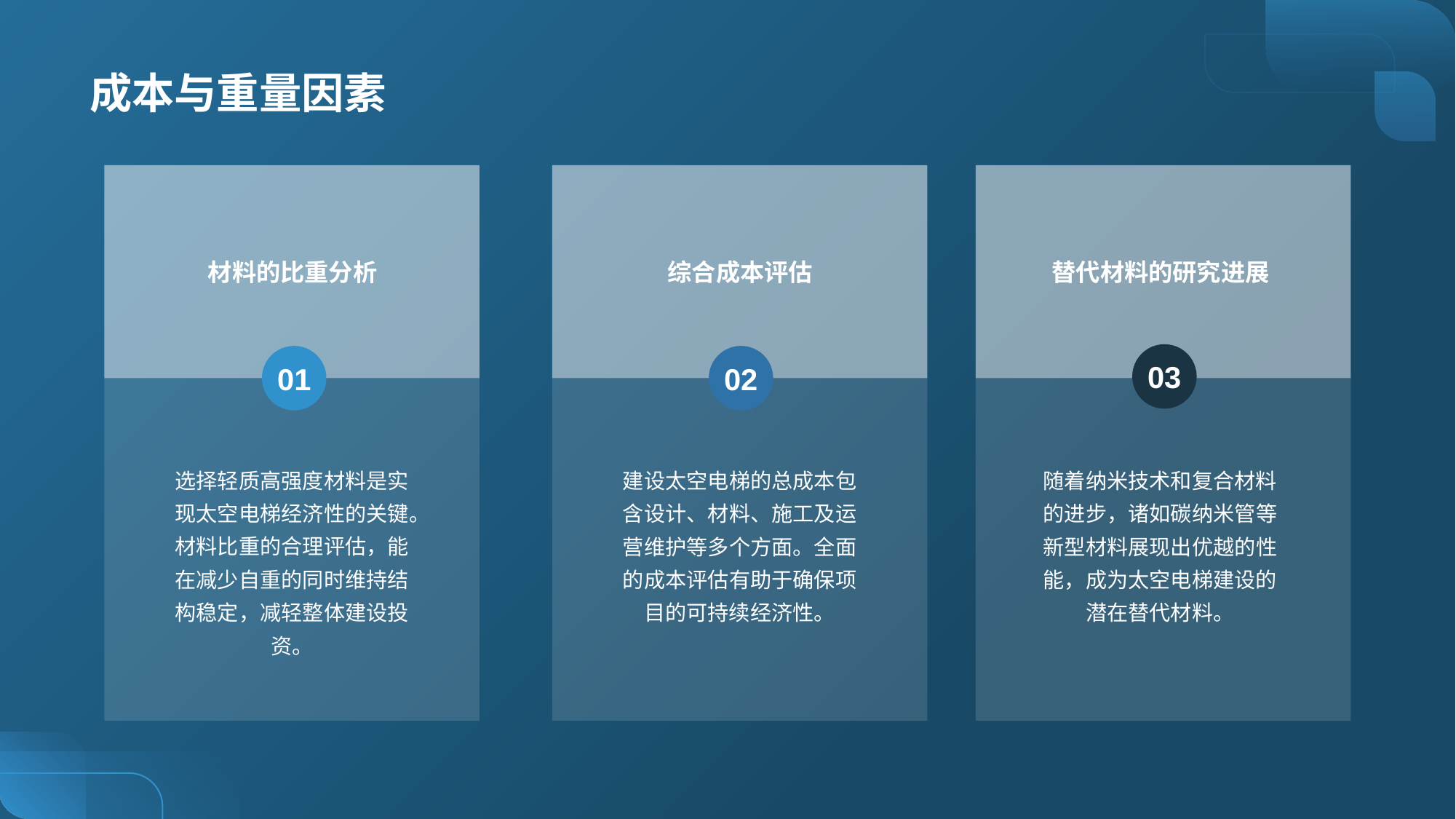

# 成本与重量因素

材料的比重分析
综合成本评估
替代材料的研究进展
03
01
02

选择轻质高强度材料是实现太空电梯经济性的关键。材料比重的合理评估，能在减少自重的同时维持结构稳定，减轻整体建设投资。
建设太空电梯的总成本包含设计、材料、施工及运营维护等多个方面。全面的成本评估有助于确保项目的可持续经济性。
随着纳米技术和复合材料的进步，诸如碳纳米管等新型材料展现出优越的性能，成为太空电梯建设的潜在替代材料。